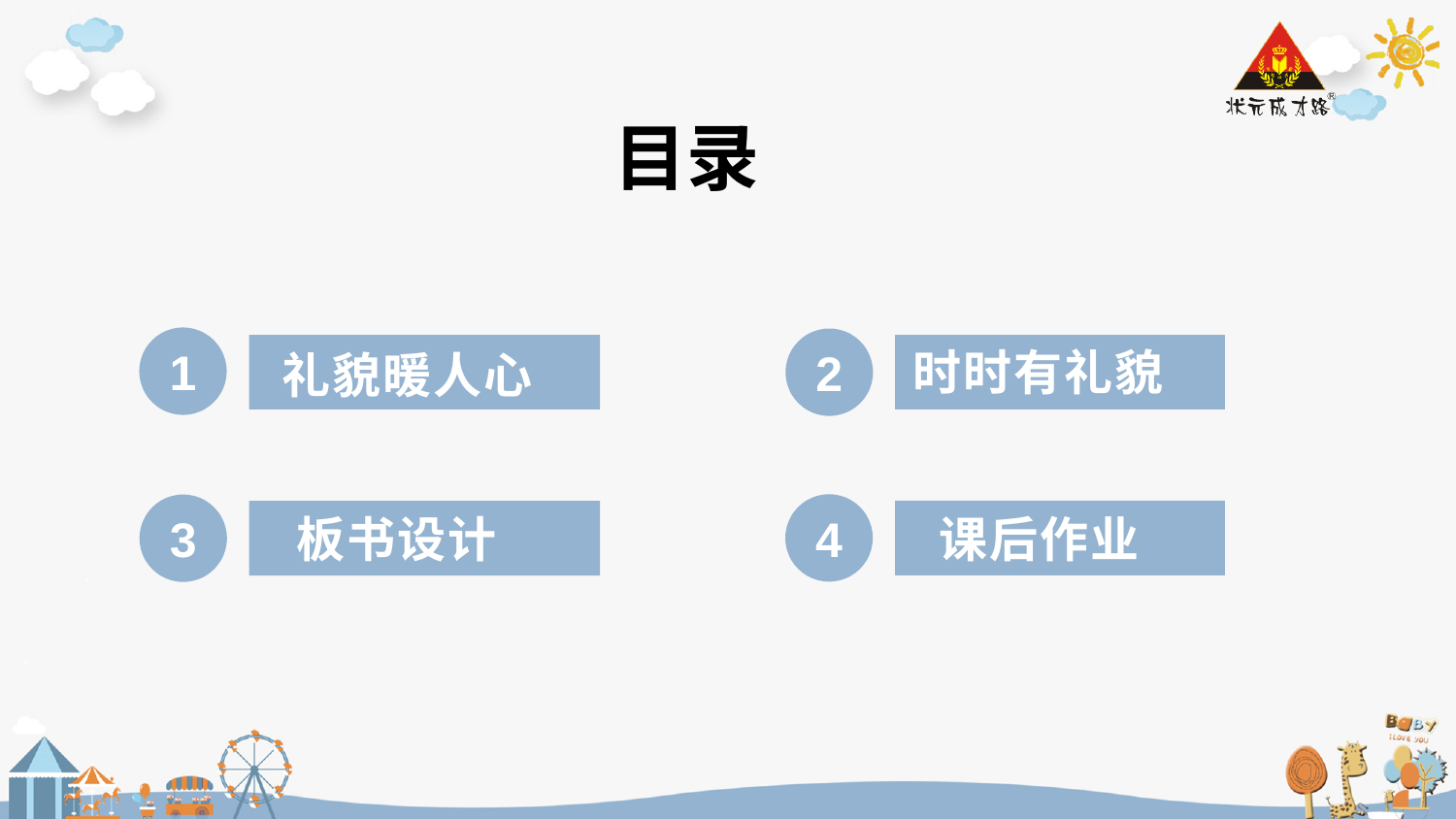

目录
1
2

时时有礼貌

礼貌暖人心
4
3

课后作业
板书设计